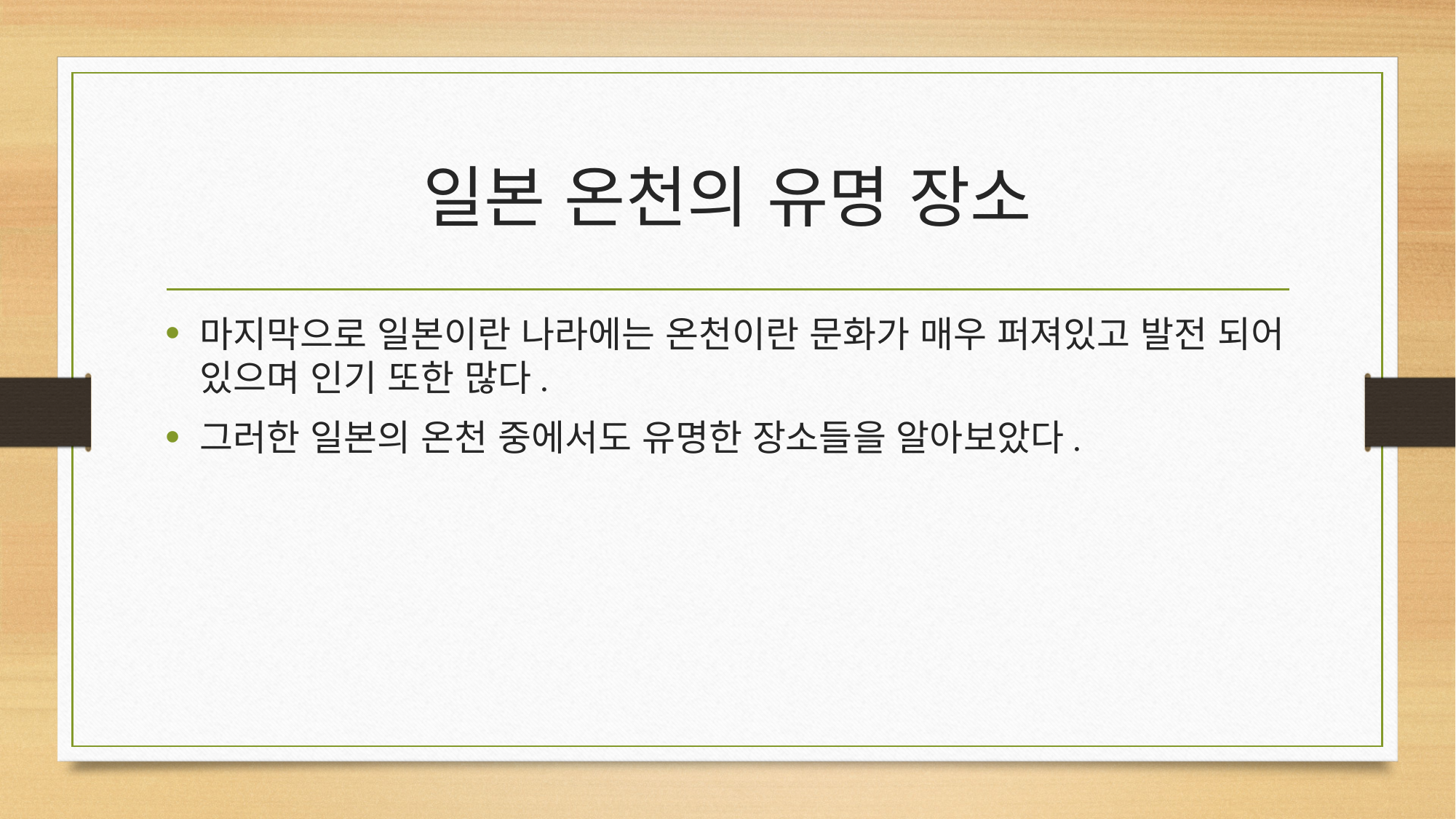

# 일본 온천의 유명 장소
마지막으로 일본이란 나라에는 온천이란 문화가 매우 퍼져있고 발전 되어 있으며 인기 또한 많다.
그러한 일본의 온천 중에서도 유명한 장소들을 알아보았다.